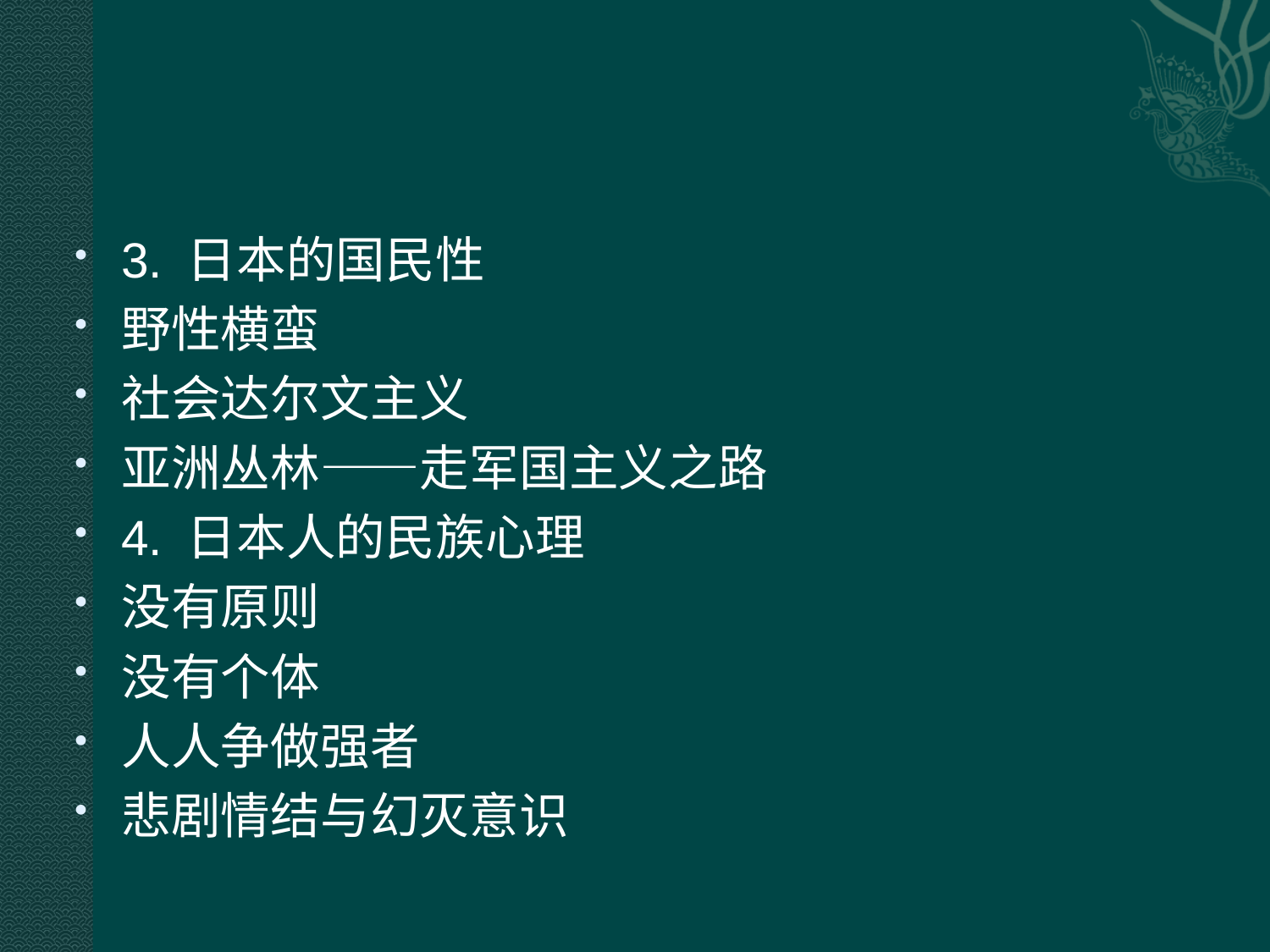

#
3. 日本的国民性
野性横蛮
社会达尔文主义
亚洲丛林——走军国主义之路
4. 日本人的民族心理
没有原则
没有个体
人人争做强者
悲剧情结与幻灭意识